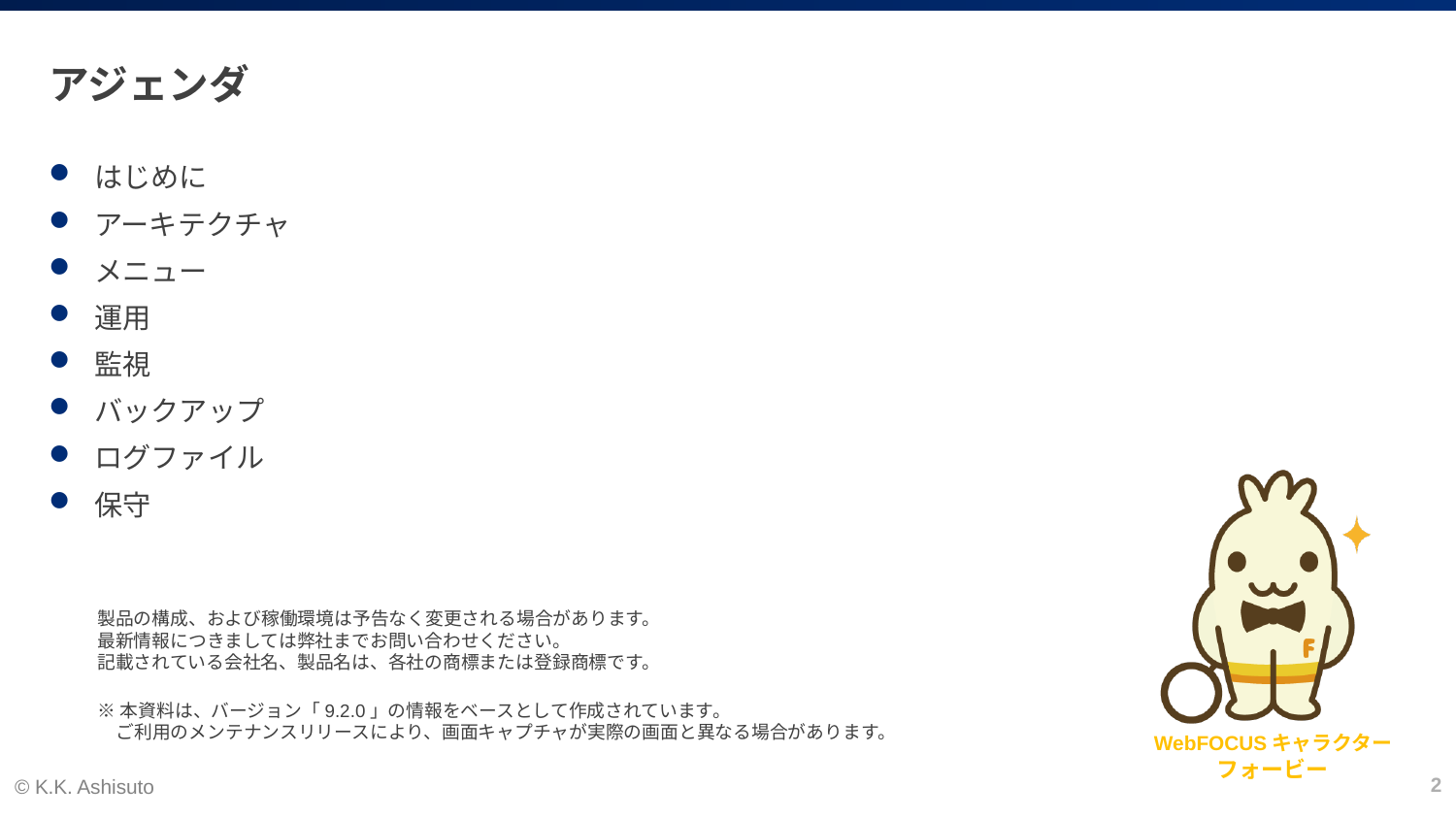

# アジェンダ
はじめに
アーキテクチャ
メニュー
運用
監視
バックアップ
ログファイル
保守

2
© K.K. Ashisuto